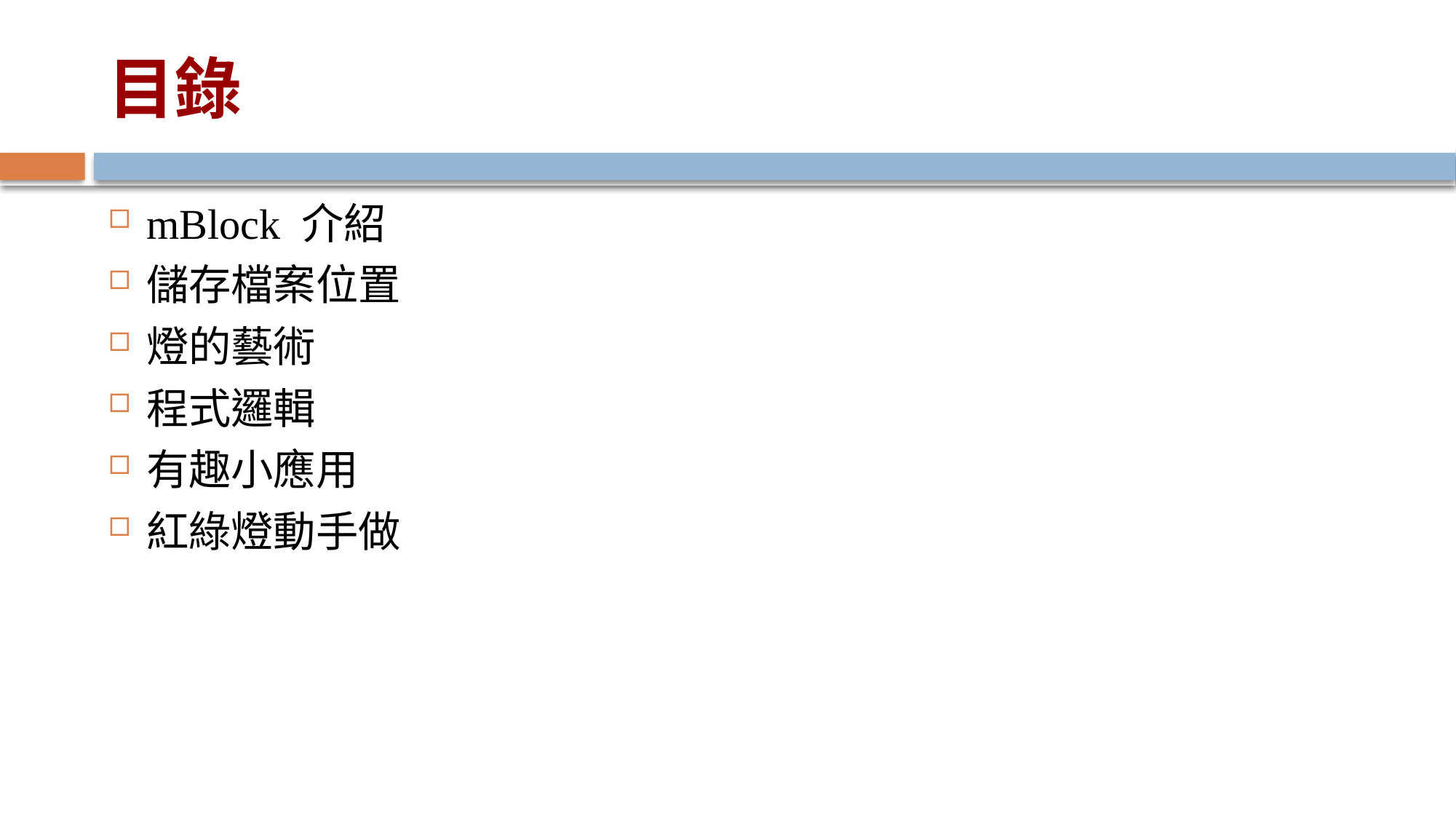

# 目錄
mBlock 介紹
儲存檔案位置
燈的藝術
程式邏輯
有趣小應用
紅綠燈動手做